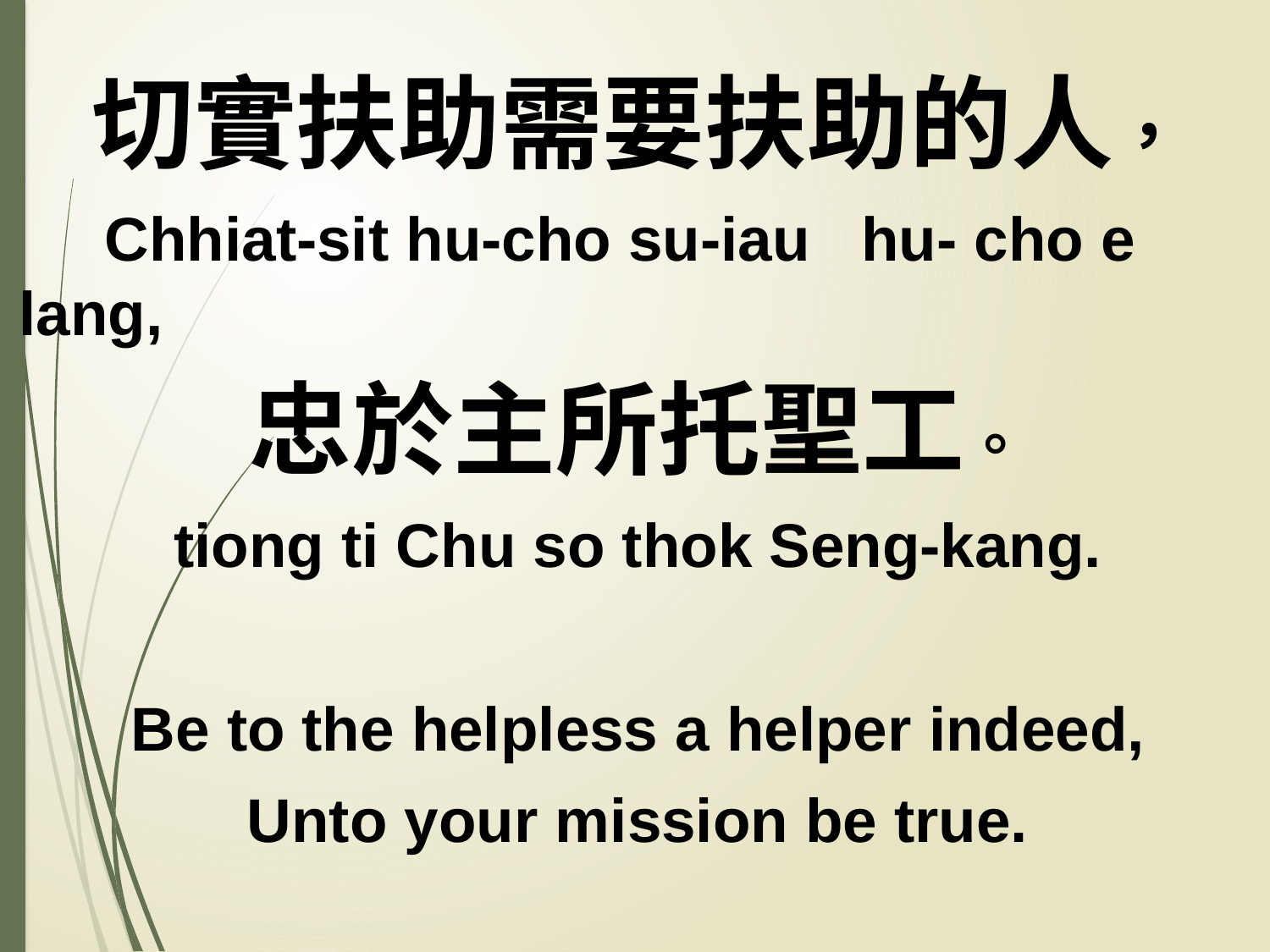

切實扶助需要扶助的人，
     Chhiat-sit hu-cho su-iau   hu- cho e lang,
忠於主所托聖工。
tiong ti Chu so thok Seng-kang.

Be to the helpless a helper indeed,
Unto your mission be true.